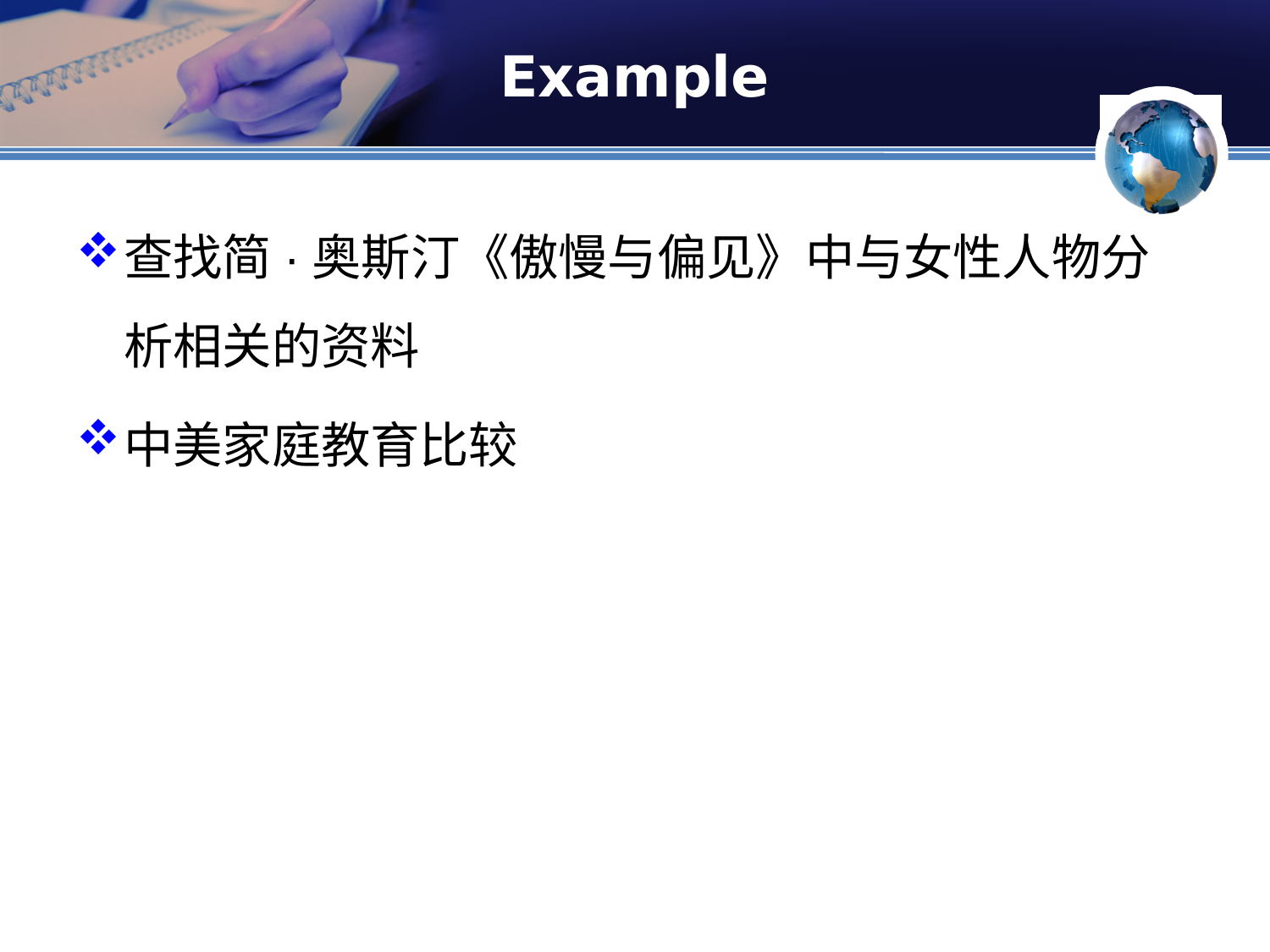

# Example
查找简·奥斯汀《傲慢与偏见》中与女性人物分析相关的资料
中美家庭教育比较